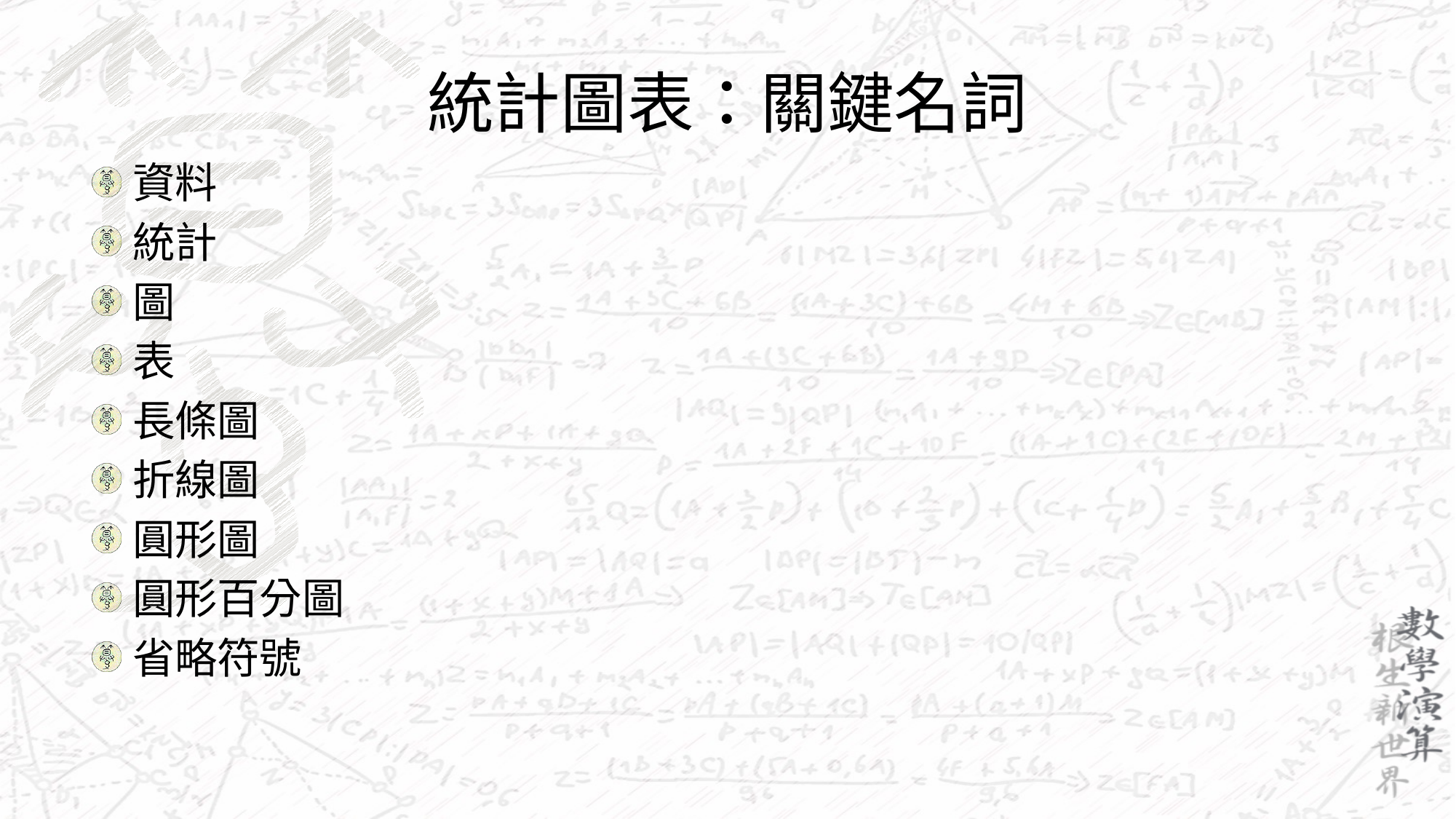

# 統計圖表：關鍵名詞
資料
統計
圖
表
長條圖
折線圖
圓形圖
圓形百分圖
省略符號